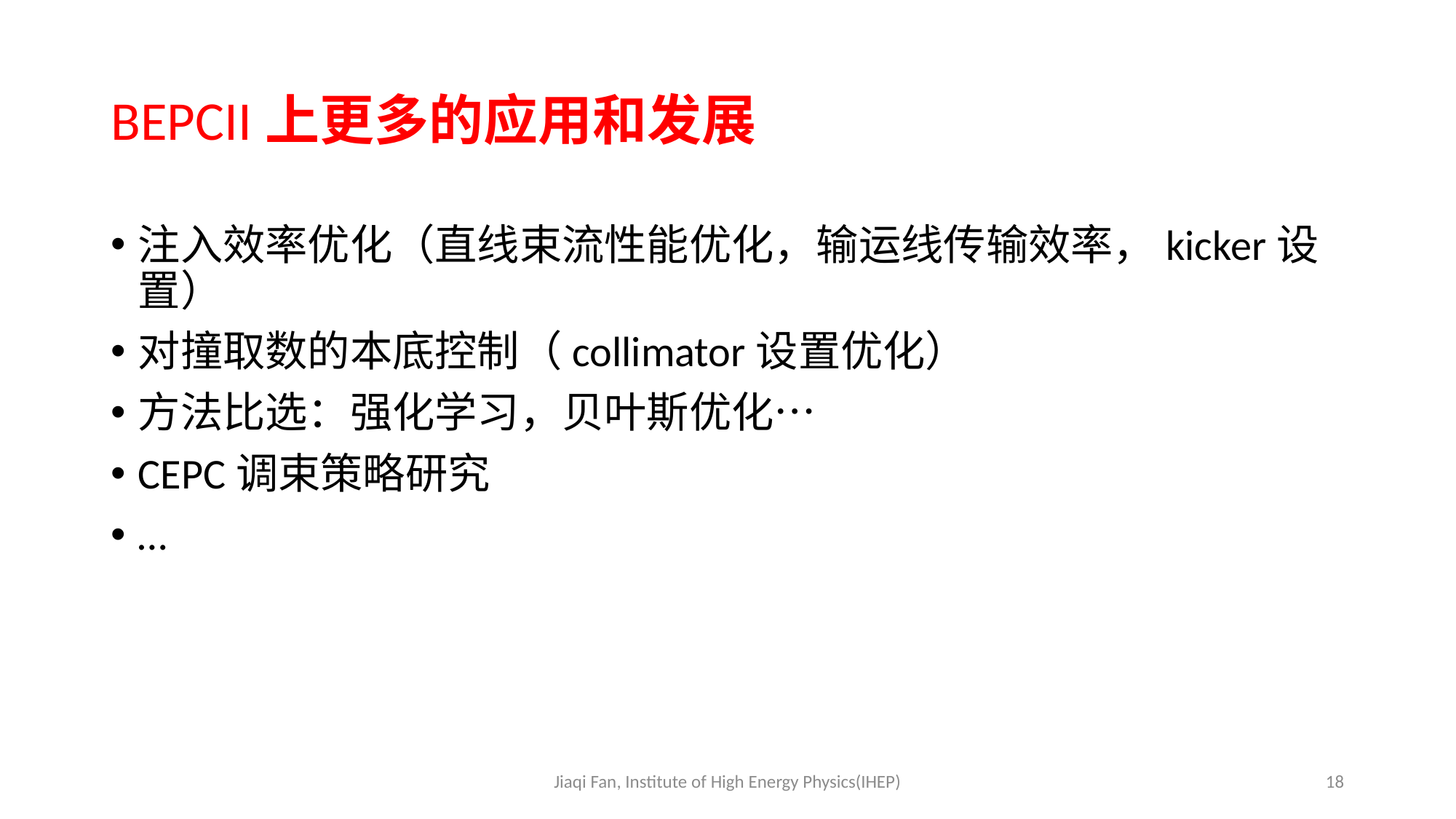

# BEPCII上更多的应用和发展
注入效率优化（直线束流性能优化，输运线传输效率，kicker设置）
对撞取数的本底控制（collimator设置优化）
方法比选：强化学习，贝叶斯优化…
CEPC调束策略研究
…

Jiaqi Fan, Institute of High Energy Physics(IHEP)
18